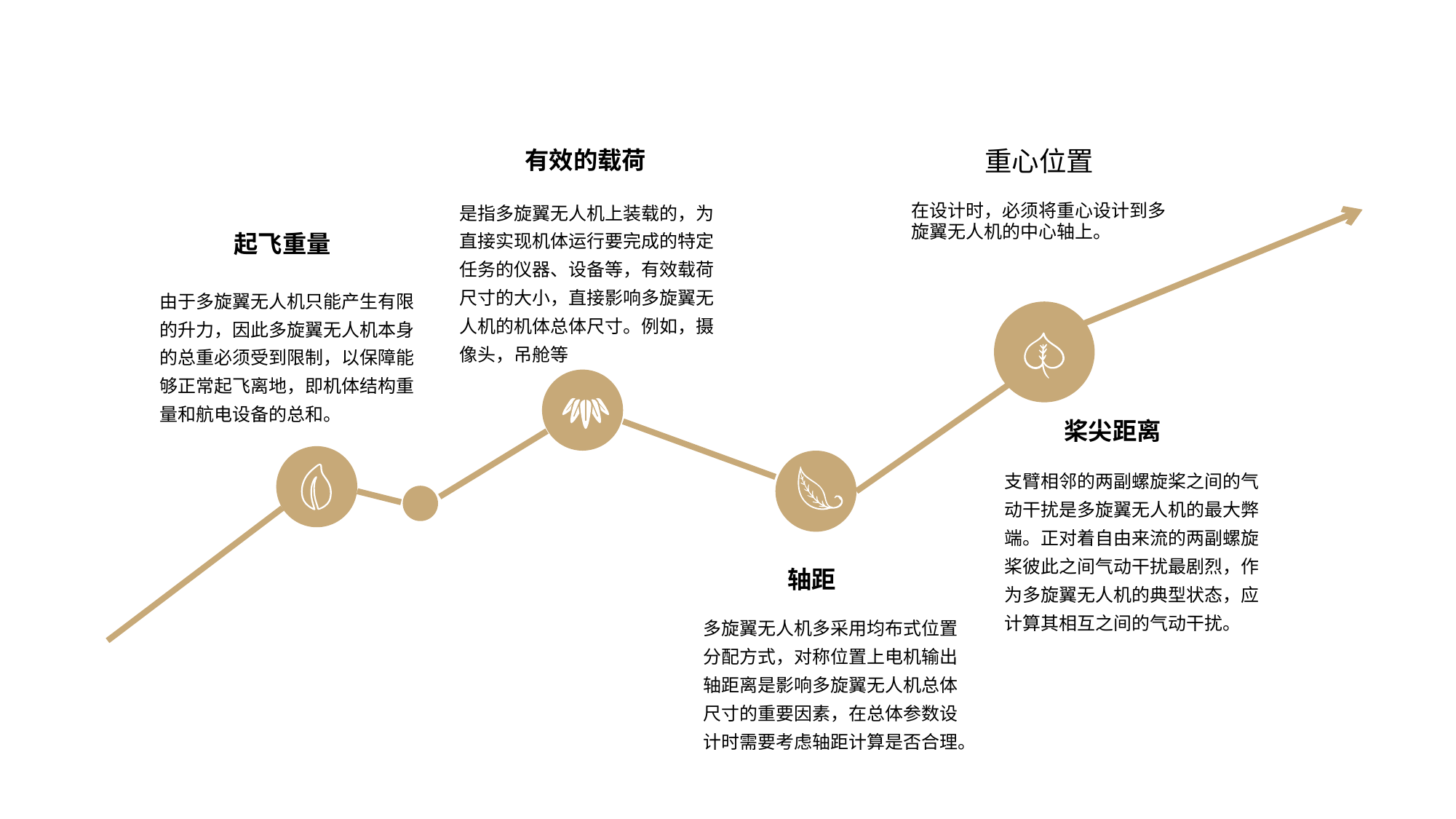

重心位置

在设计时，必须将重心设计到多旋翼无人机的中心轴上。
有效的载荷
是指多旋翼无人机上装载的，为直接实现机体运行要完成的特定任务的仪器、设备等，有效载荷尺寸的大小，直接影响多旋翼无人机的机体总体尺寸。例如，摄像头，吊舱等
起飞重量
由于多旋翼无人机只能产生有限的升力，因此多旋翼无人机本身的总重必须受到限制，以保障能够正常起飞离地，即机体结构重量和航电设备的总和。

桨尖距离
支臂相邻的两副螺旋桨之间的气动干扰是多旋翼无人机的最大弊端。正对着自由来流的两副螺旋桨彼此之间气动干扰最剧烈，作为多旋翼无人机的典型状态，应计算其相互之间的气动干扰。

轴距
多旋翼无人机多采用均布式位置分配方式，对称位置上电机输出轴距离是影响多旋翼无人机总体尺寸的重要因素，在总体参数设计时需要考虑轴距计算是否合理。